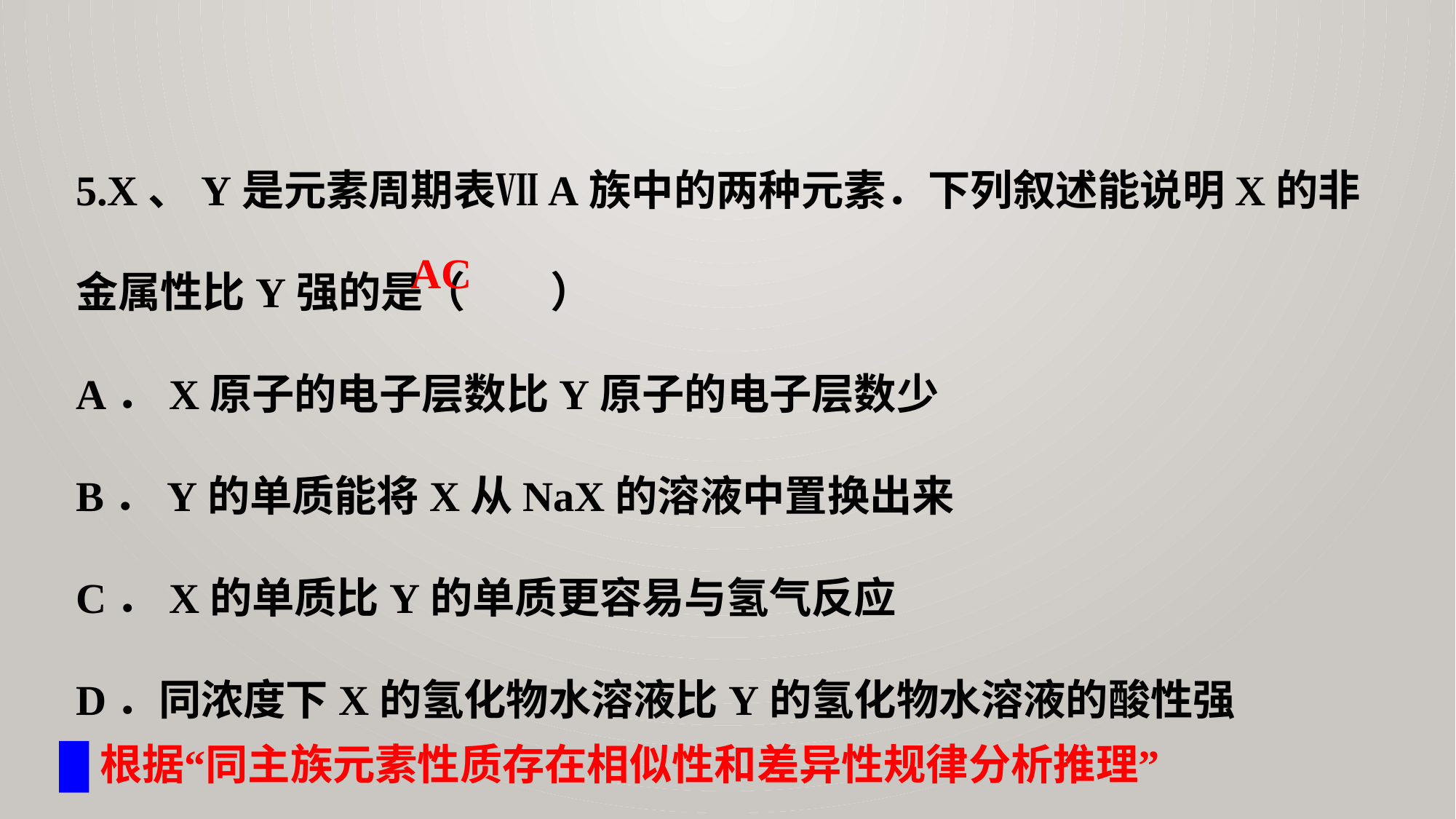

5.X、Y是元素周期表ⅦA族中的两种元素．下列叙述能说明X的非金属性比Y强的是（　　）
A．X原子的电子层数比Y原子的电子层数少
B．Y的单质能将X从NaX的溶液中置换出来
C．X的单质比Y的单质更容易与氢气反应
D．同浓度下X的氢化物水溶液比Y的氢化物水溶液的酸性强
AC
█根据“同主族元素性质存在相似性和差异性规律分析推理”